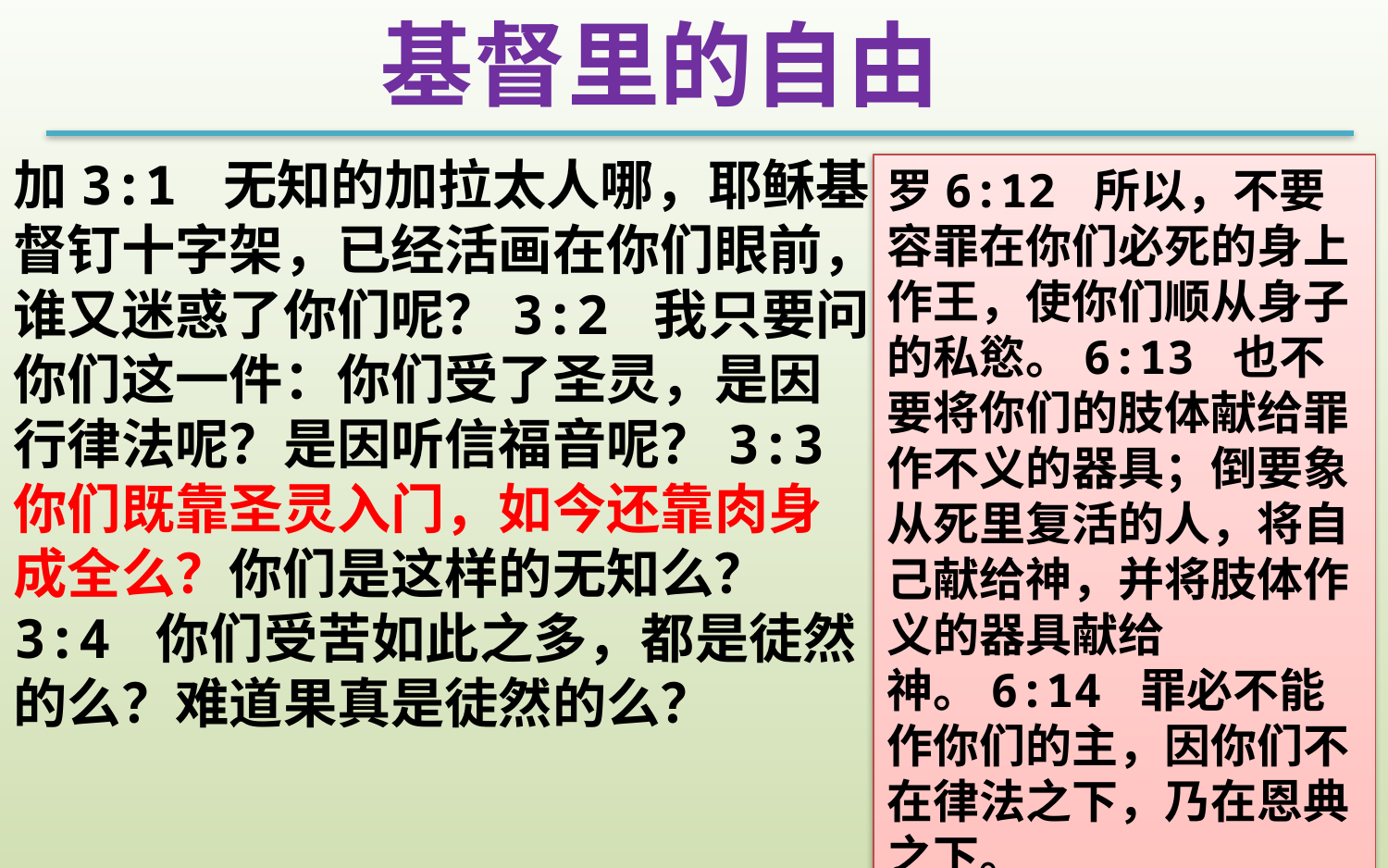

基督里的自由
加3:1 无知的加拉太人哪，耶稣基督钉十字架，已经活画在你们眼前，谁又迷惑了你们呢？3:2 我只要问你们这一件：你们受了圣灵，是因行律法呢？是因听信福音呢？3:3 你们既靠圣灵入门，如今还靠肉身成全么？你们是这样的无知么？3:4 你们受苦如此之多，都是徒然的么？难道果真是徒然的么？
罗6:12 所以，不要容罪在你们必死的身上作王，使你们顺从身子的私慾。6:13 也不要将你们的肢体献给罪作不义的器具；倒要象从死里复活的人，将自己献给神，并将肢体作义的器具献给神。6:14 罪必不能作你们的主，因你们不在律法之下，乃在恩典之下。